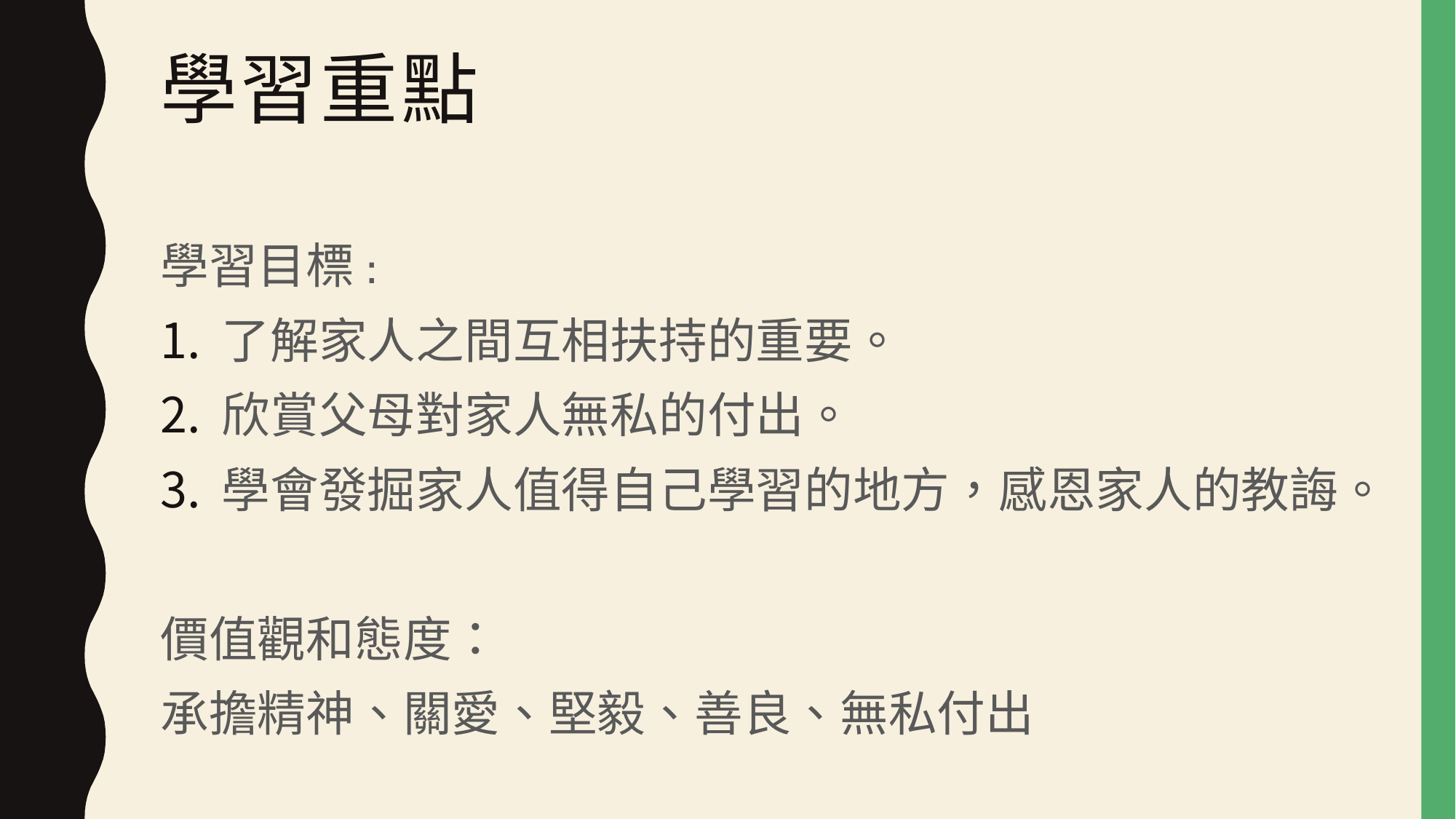

# 學習重點
學習目標:
了解家人之間互相扶持的重要。
欣賞父母對家人無私的付出。
學會發掘家人值得自己學習的地方，感恩家人的教誨。

價值觀和態度：
承擔精神、關愛、堅毅、善良、無私付出